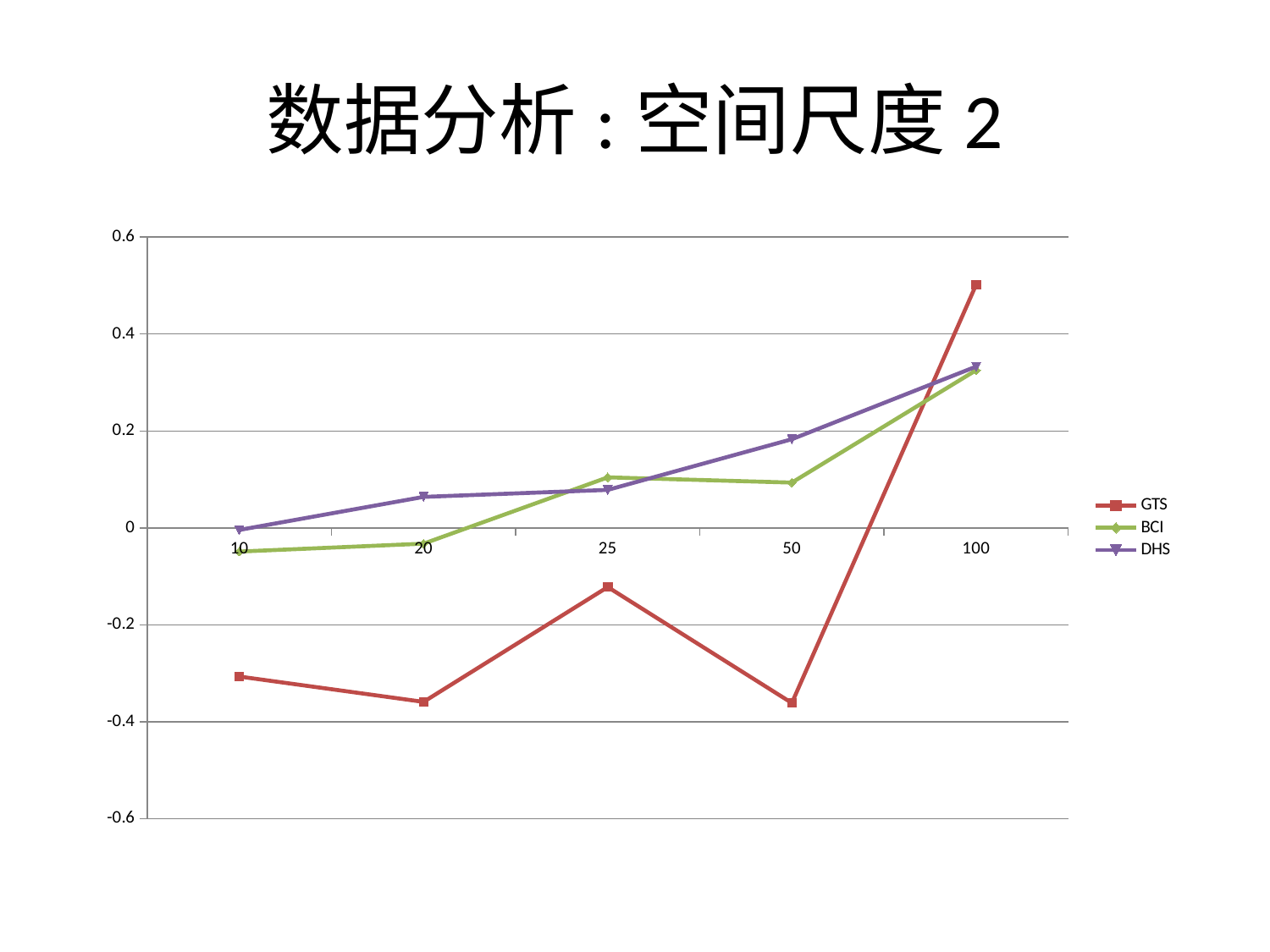

# 数据分析:空间尺度2

### Chart

| Category | GTS | BCI | DHS |
|---|---|---|---|
| 10 | -0.30680240000000064 | -0.04887619000000008 | -0.004246643000000018 |
| 20 | -0.3590463000000003 | -0.032593420000000005 | 0.063959506 |
| 25 | -0.12216380000000011 | 0.10430768 | 0.07838178200000011 |
| 50 | -0.361393 | 0.09345732000000026 | 0.182932568 |
| 100 | 0.501406499999999 | 0.3252524500000001 | 0.33274206700000064 |